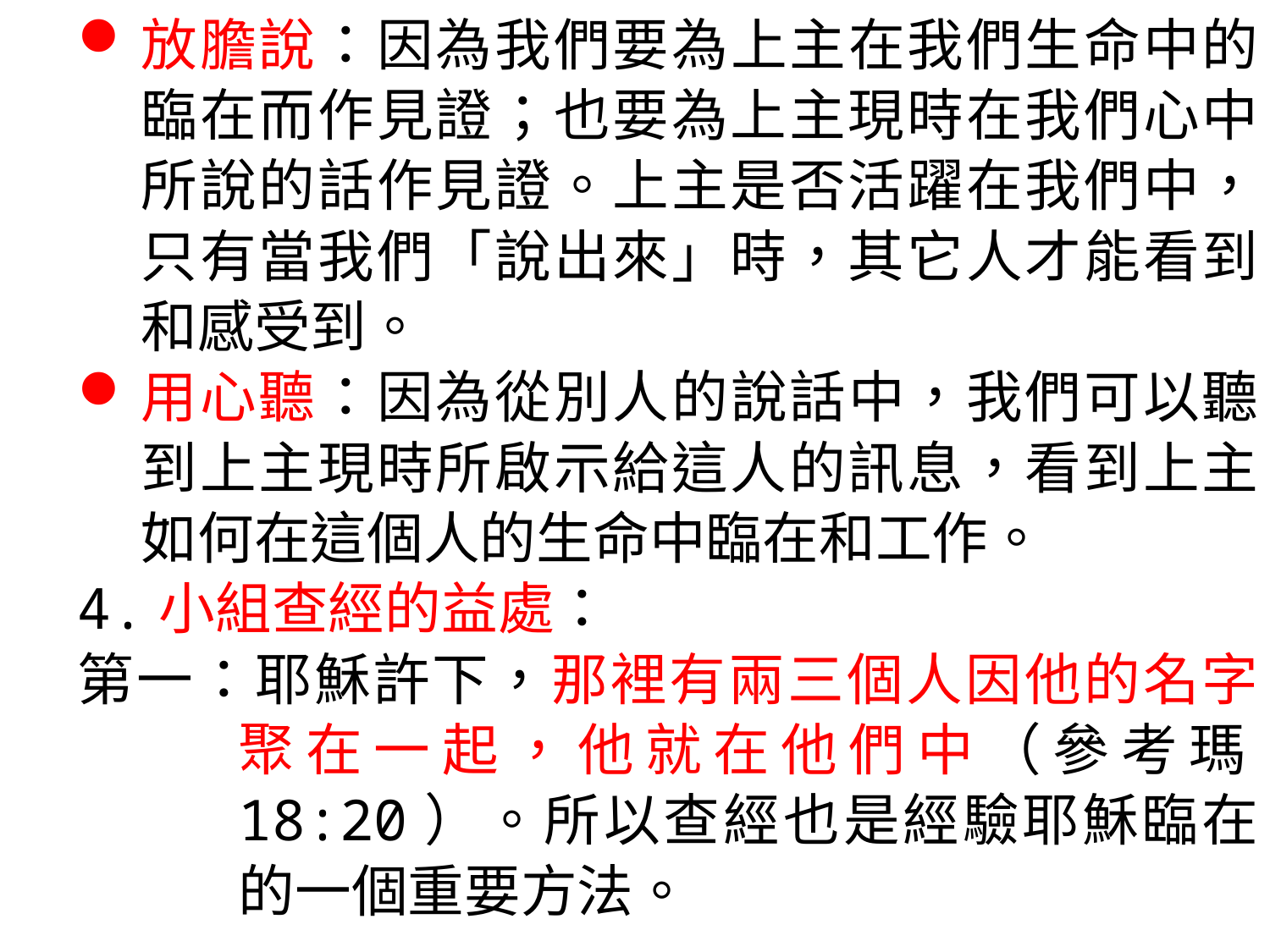

放膽說：因為我們要為上主在我們生命中的臨在而作見證；也要為上主現時在我們心中所說的話作見證。上主是否活躍在我們中，只有當我們「說出來」時，其它人才能看到和感受到。
用心聽：因為從別人的說話中，我們可以聽到上主現時所啟示給這人的訊息，看到上主如何在這個人的生命中臨在和工作。
4.小組查經的益處：
第一：耶穌許下，那裡有兩三個人因他的名字聚在一起，他就在他們中（參考瑪18:20）。所以查經也是經驗耶穌臨在的一個重要方法。